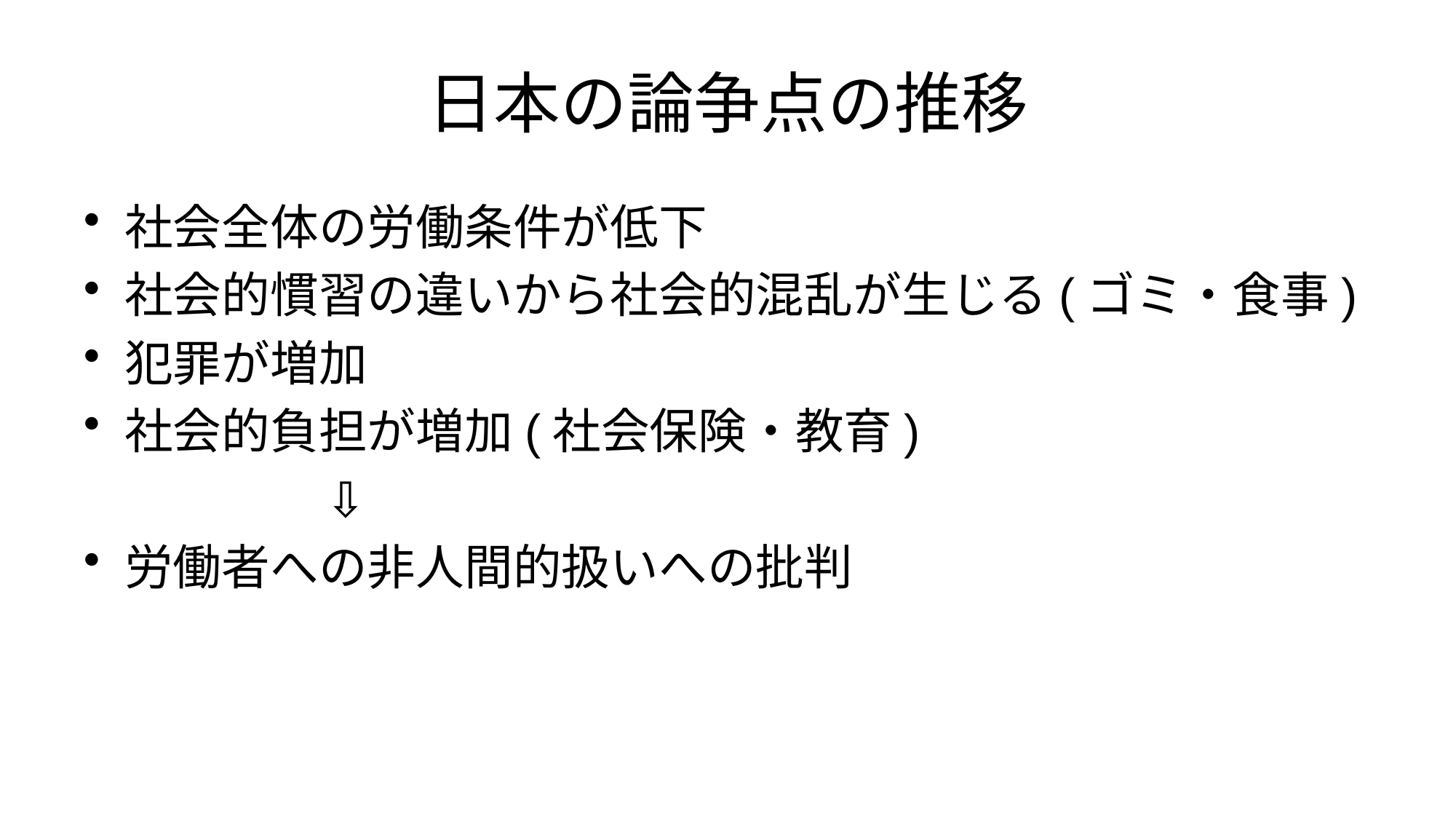

# 日本の論争点の推移
社会全体の労働条件が低下
社会的慣習の違いから社会的混乱が生じる(ゴミ・食事)
犯罪が増加
社会的負担が増加(社会保険・教育)
                  ⇩
労働者への非人間的扱いへの批判